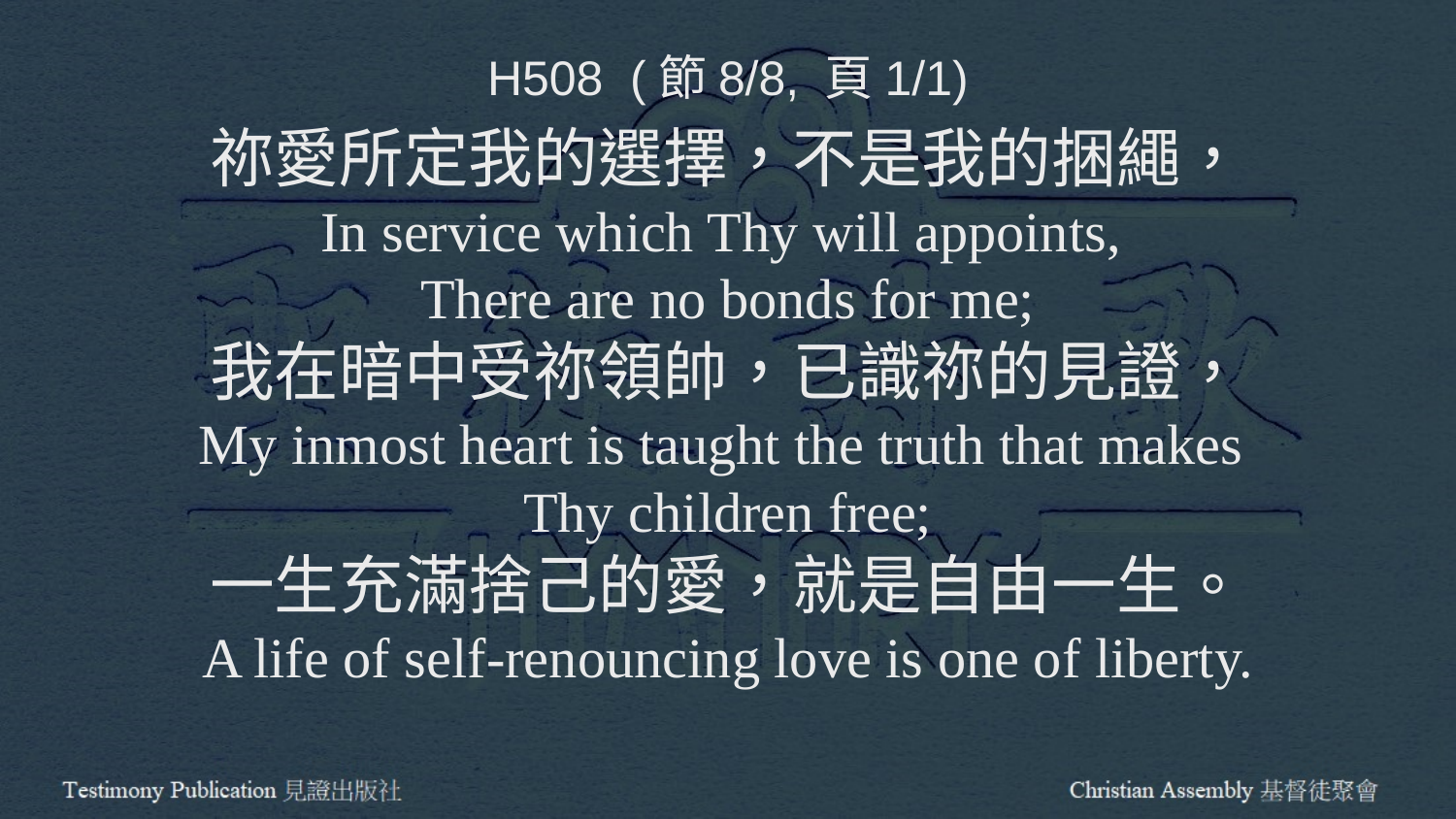

H508  (節8/8, 頁1/1)
祢愛所定我的選擇，不是我的捆繩，
In service which Thy will appoints,
There are no bonds for me;
我在暗中受祢領帥，已識祢的見證，
My inmost heart is taught the truth that makes
Thy children free;
一生充滿捨己的愛，就是自由一生。
A life of self-renouncing love is one of liberty.